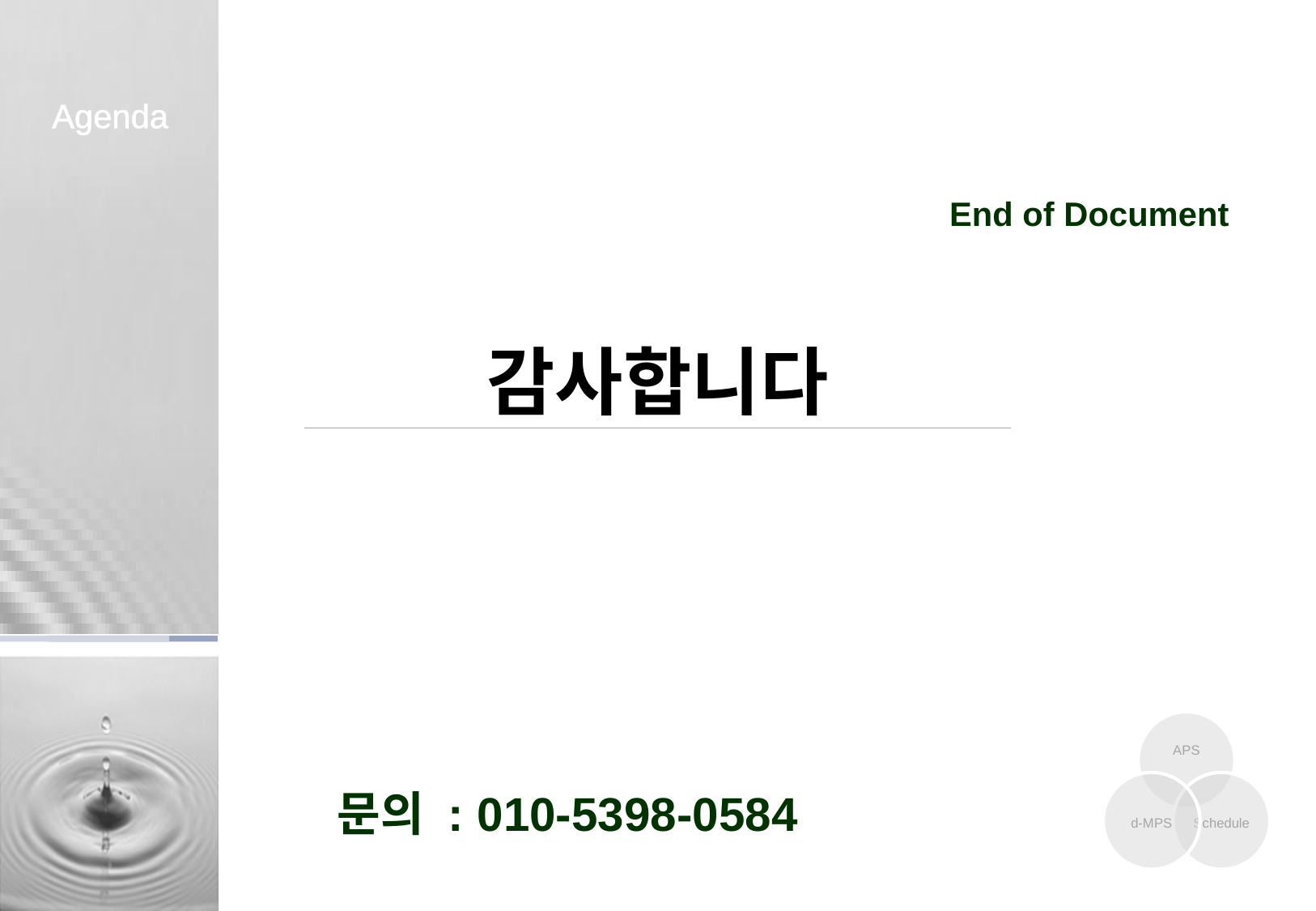

End of Document
감사합니다
문의 : 010-5398-0584